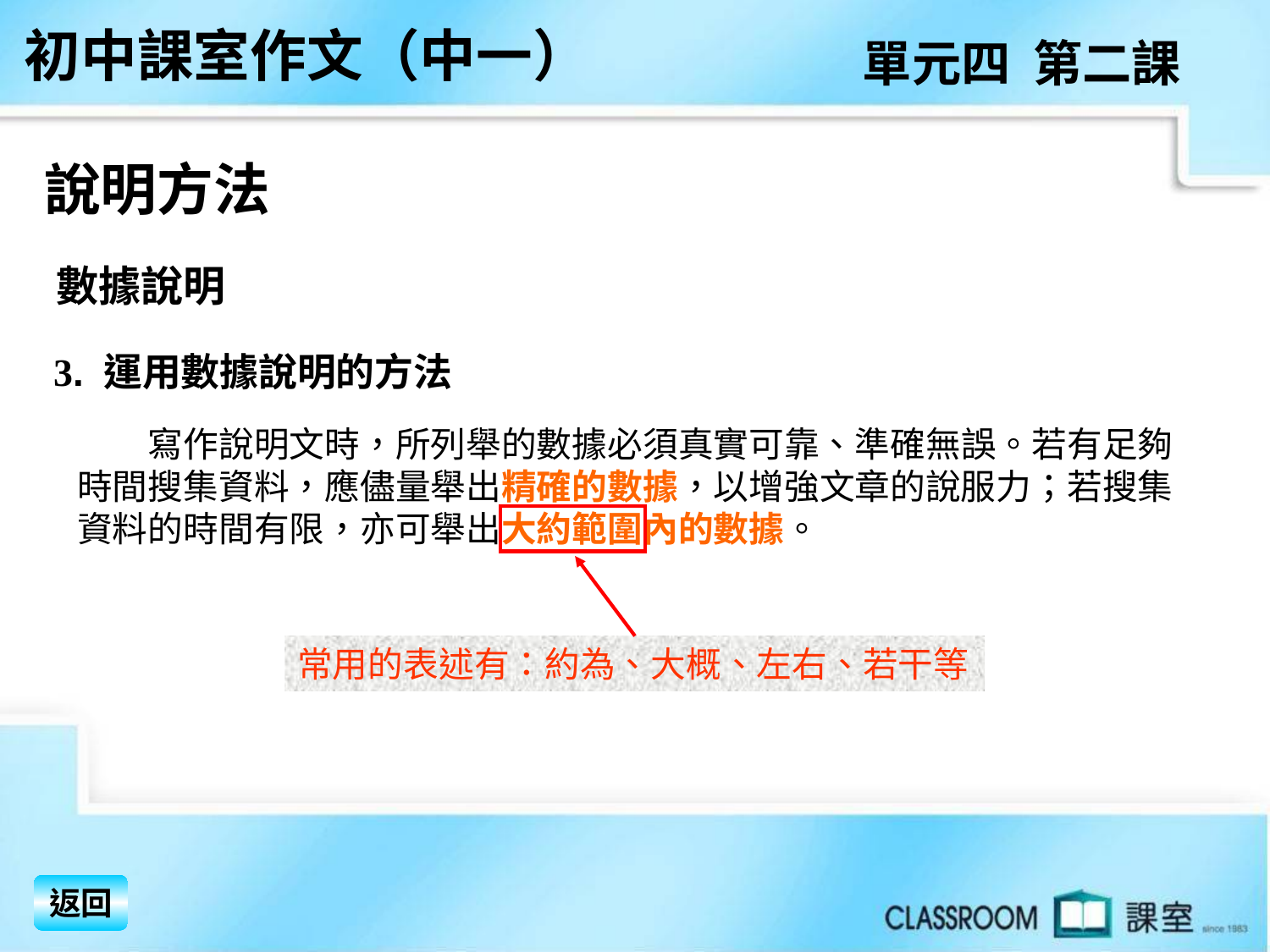

初中課室作文（中一）
單元四  第二課
說明方法
 數據說明
 3. 運用數據說明的方法
　　寫作說明文時，所列舉的數據必須真實可靠、準確無誤。若有足夠時間搜集資料，應儘量舉出精確的數據，以增強文章的說服力；若搜集資料的時間有限，亦可舉出大約範圍內的數據。

常用的表述有：約為、大概、左右、若干等
返回